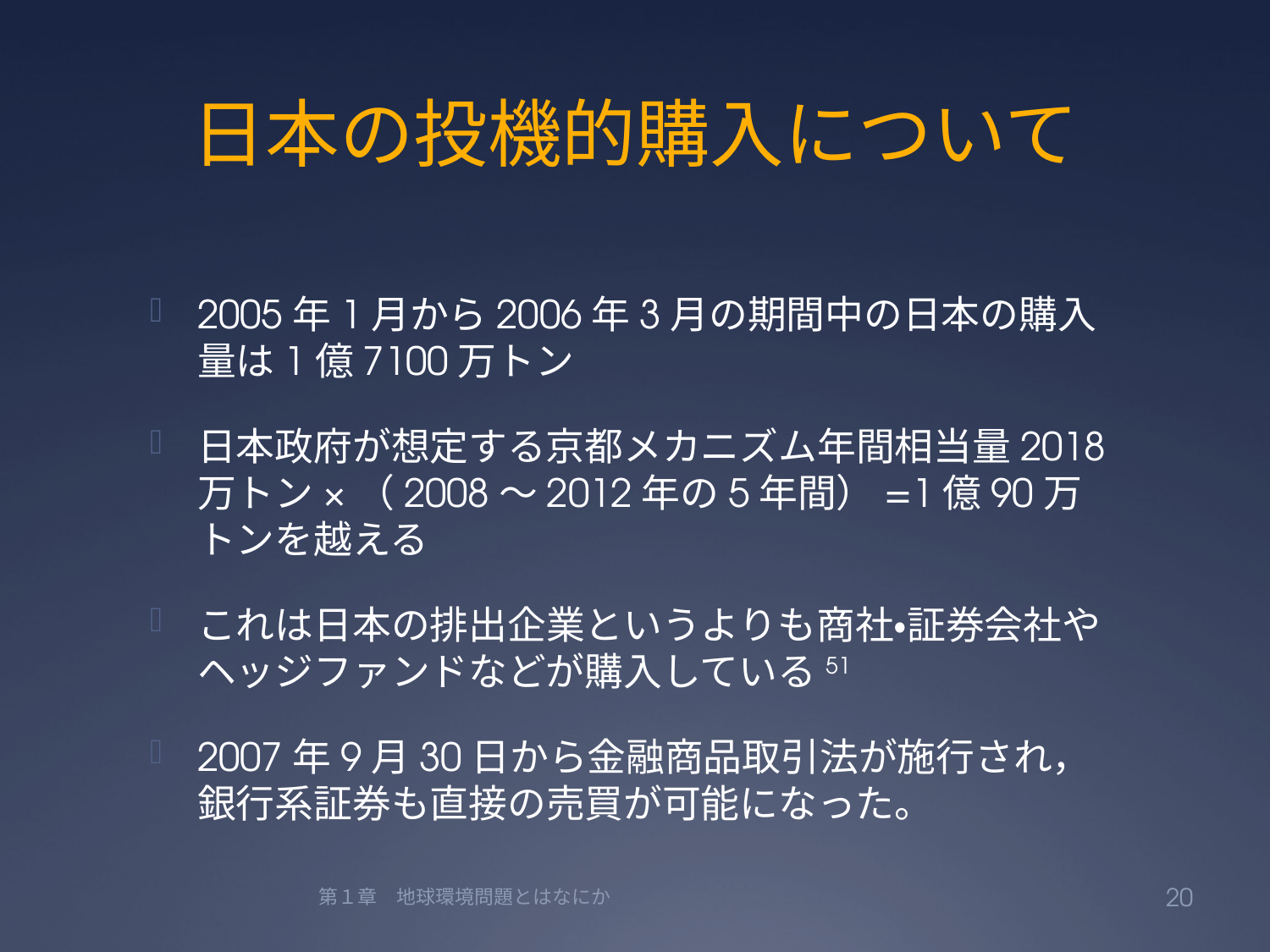

# 日本の投機的購入について
2005年1月から2006年3月の期間中の日本の購入量は1億7100万トン
日本政府が想定する京都メカニズム年間相当量2018万トン×（2008〜2012年の5年間）=1億90万トンを越える
これは日本の排出企業というよりも商社・証券会社やヘッジファンドなどが購入している51
2007年9月30日から金融商品取引法が施行され，銀行系証券も直接の売買が可能になった。
第１章　地球環境問題とはなにか
20